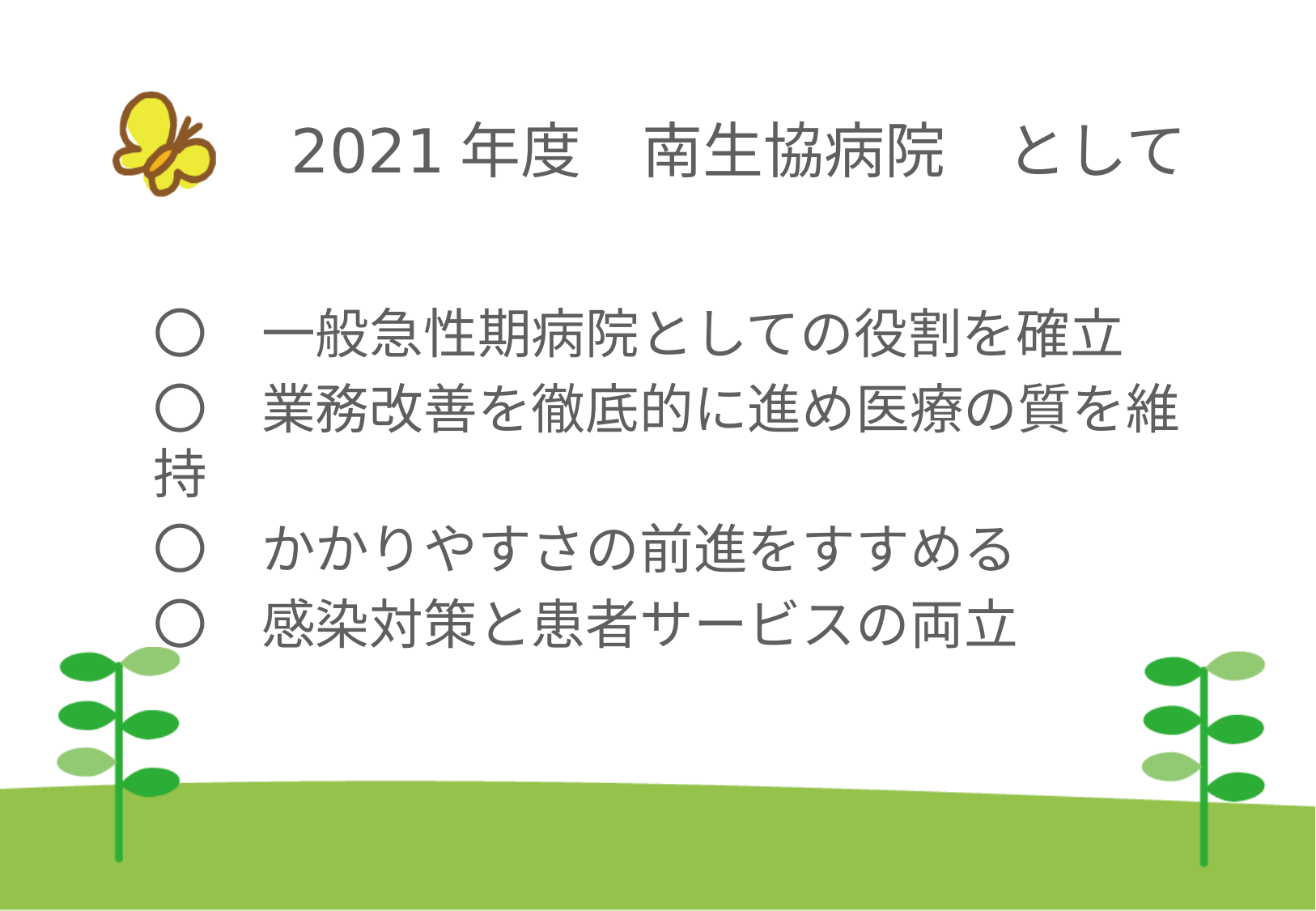

# 2021年度　南生協病院　として
〇　一般急性期病院としての役割を確立
〇　業務改善を徹底的に進め医療の質を維持
〇　かかりやすさの前進をすすめる
〇　感染対策と患者サービスの両立